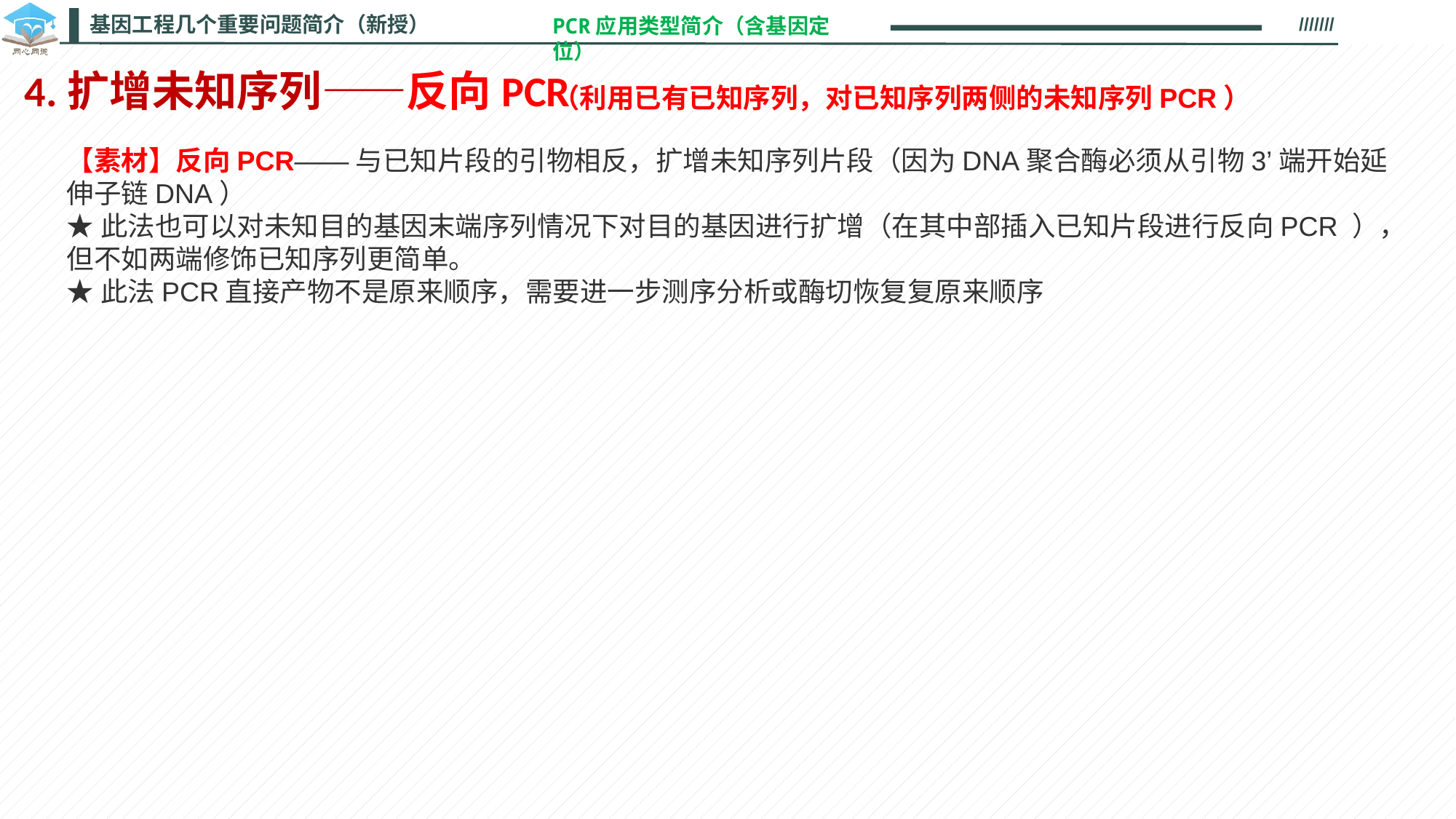

PCR应用类型简介（含基因定位）
4.扩增未知序列——反向PCR
（利用已有已知序列，对已知序列两侧的未知序列PCR）
【素材】反向PCR——与已知片段的引物相反，扩增未知序列片段（因为DNA聚合酶必须从引物3’端开始延伸子链DNA）
★此法也可以对未知目的基因末端序列情况下对目的基因进行扩增（在其中部插入已知片段进行反向PCR ），但不如两端修饰已知序列更简单。
★此法PCR直接产物不是原来顺序，需要进一步测序分析或酶切恢复复原来顺序